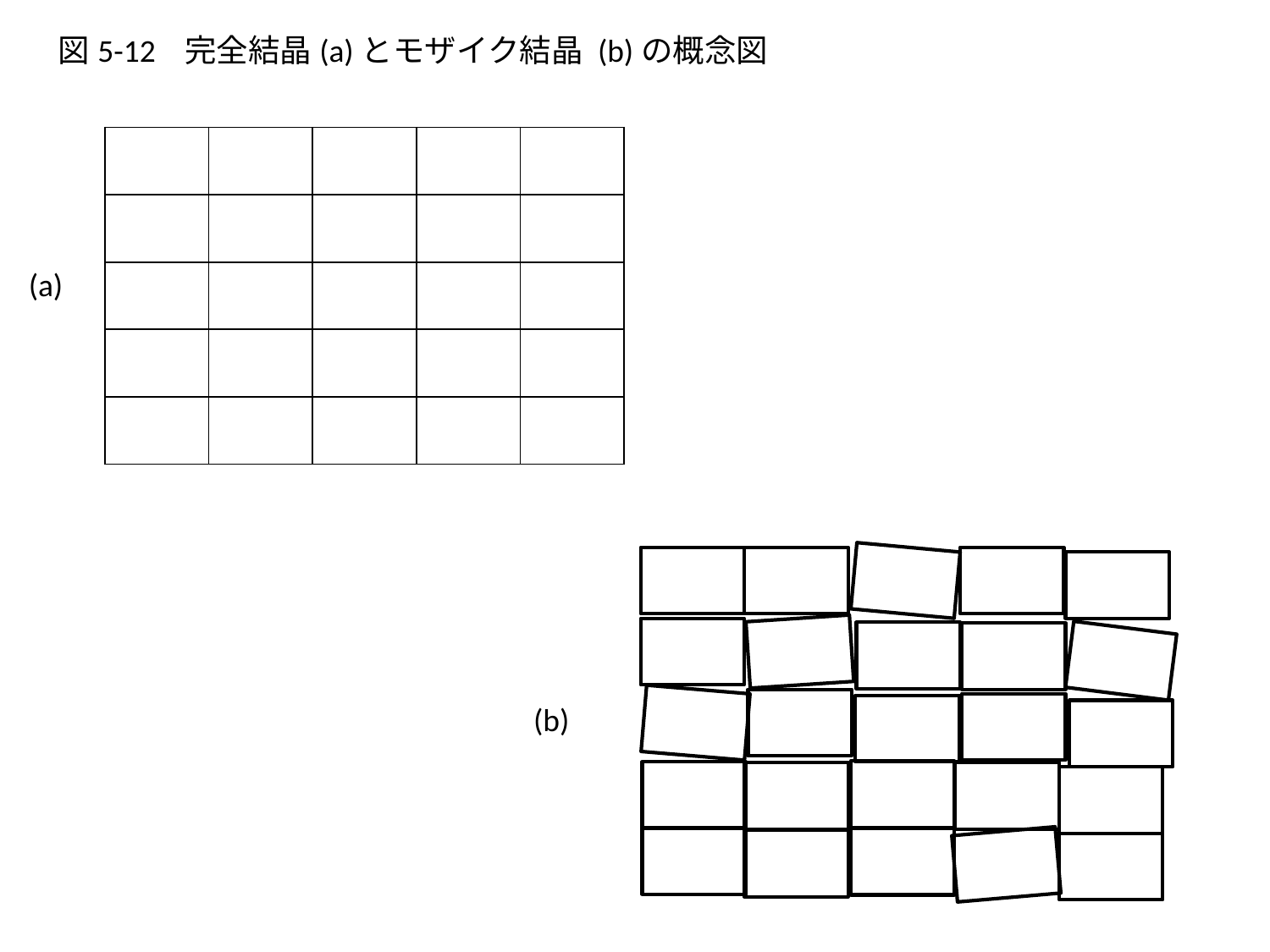

図5-12   完全結晶(a)とモザイク結晶 (b)の概念図
|  |  |  |  |  |
| --- | --- | --- | --- | --- |
|  |  |  |  |  |
|  |  |  |  |  |
|  |  |  |  |  |
|  |  |  |  |  |
(a)

(b)